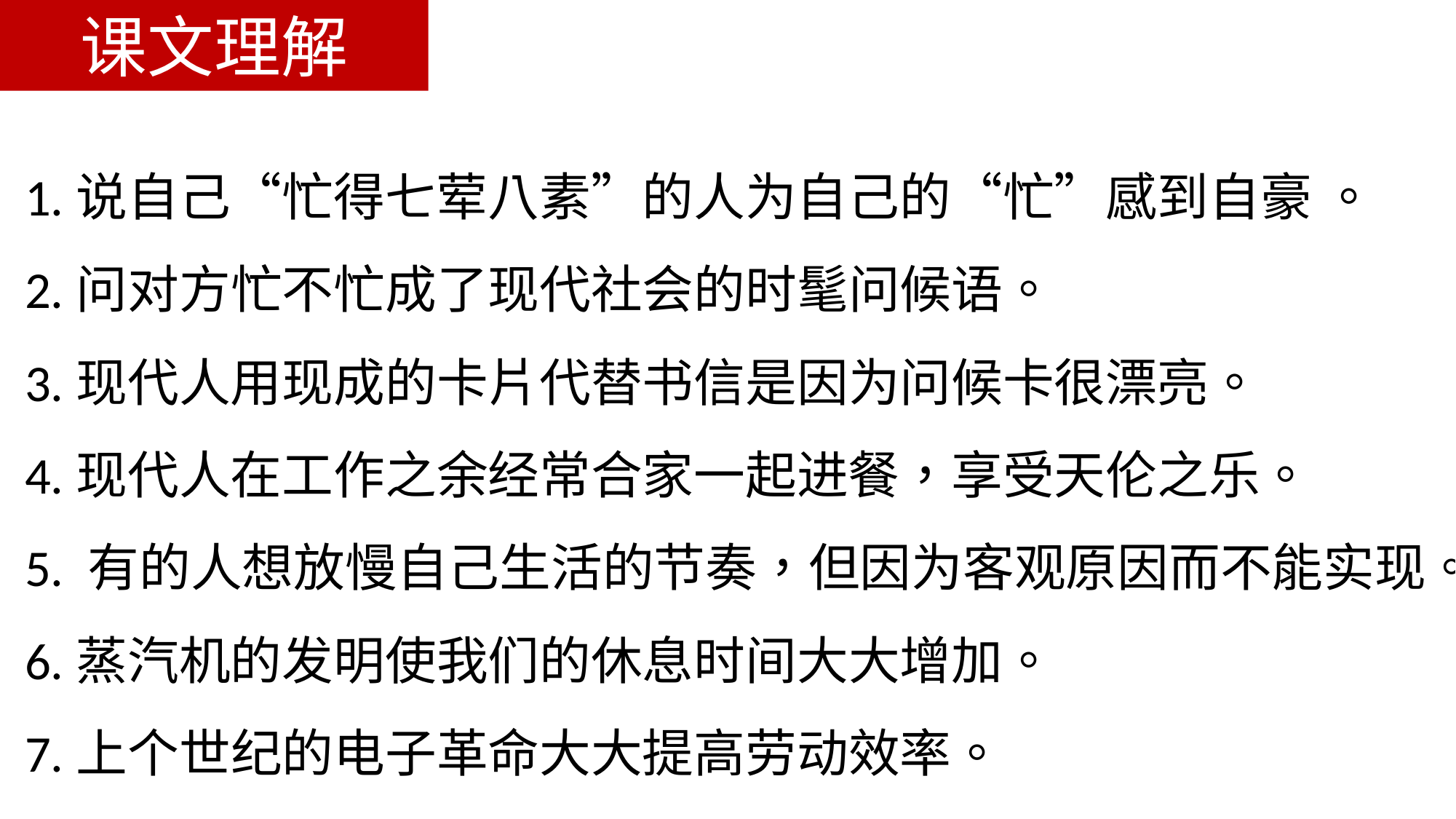

课文理解
1.说自己“忙得七荤八素”的人为自己的“忙”感到自豪 。
2.问对方忙不忙成了现代社会的时髦问候语。
3.现代人用现成的卡片代替书信是因为问候卡很漂亮。
4.现代人在工作之余经常合家一起进餐，享受天伦之乐。
5. 有的人想放慢自己生活的节奏，但因为客观原因而不能实现。
6.蒸汽机的发明使我们的休息时间大大增加。
7.上个世纪的电子革命大大提高劳动效率。